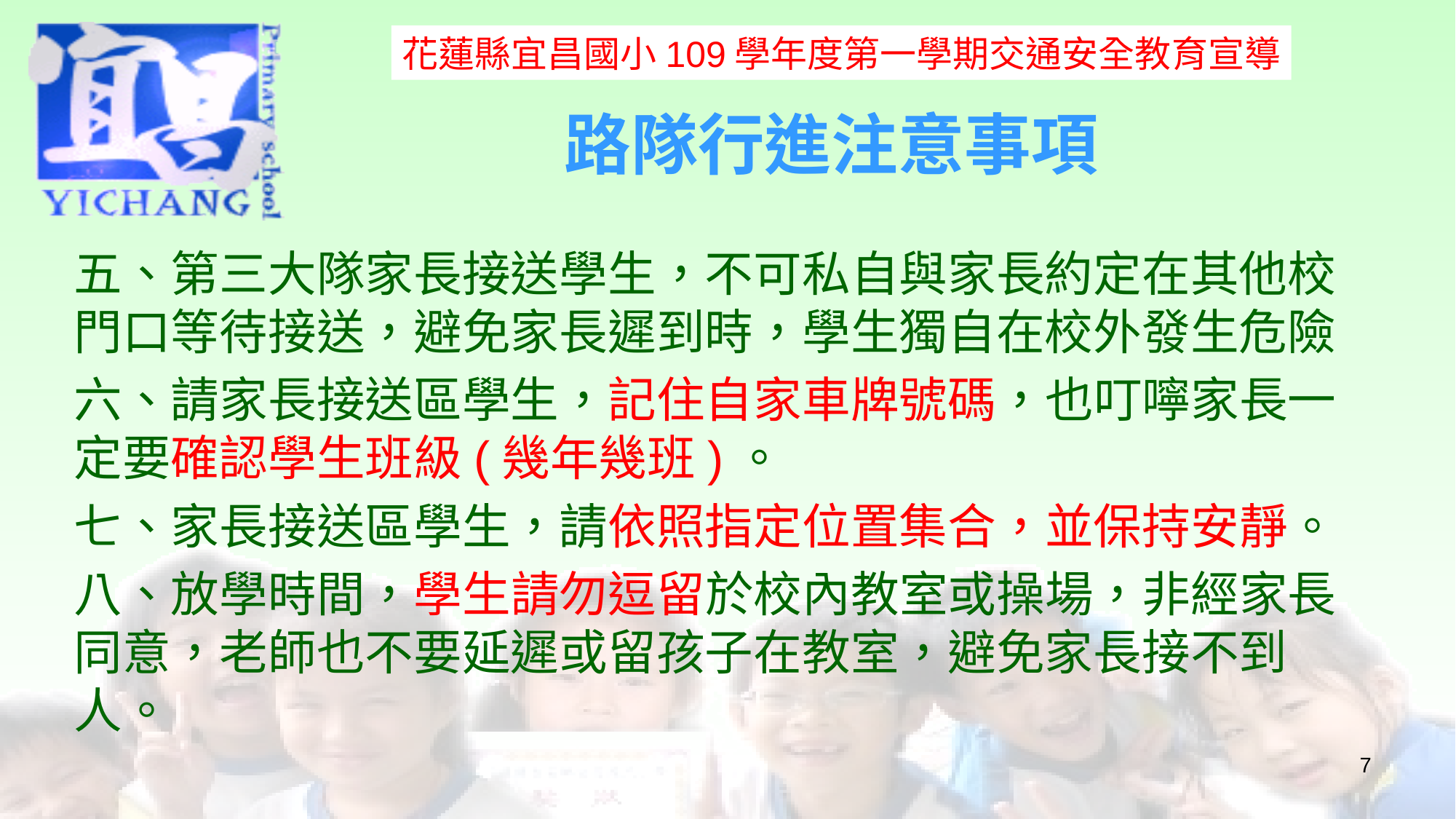

花蓮縣宜昌國小109學年度第一學期交通安全教育宣導
# 路隊行進注意事項
五、第三大隊家長接送學生，不可私自與家長約定在其他校門口等待接送，避免家長遲到時，學生獨自在校外發生危險
六、請家長接送區學生，記住自家車牌號碼，也叮嚀家長一定要確認學生班級(幾年幾班)。
七、家長接送區學生，請依照指定位置集合，並保持安靜。
八、放學時間，學生請勿逗留於校內教室或操場，非經家長同意，老師也不要延遲或留孩子在教室，避免家長接不到人。

7